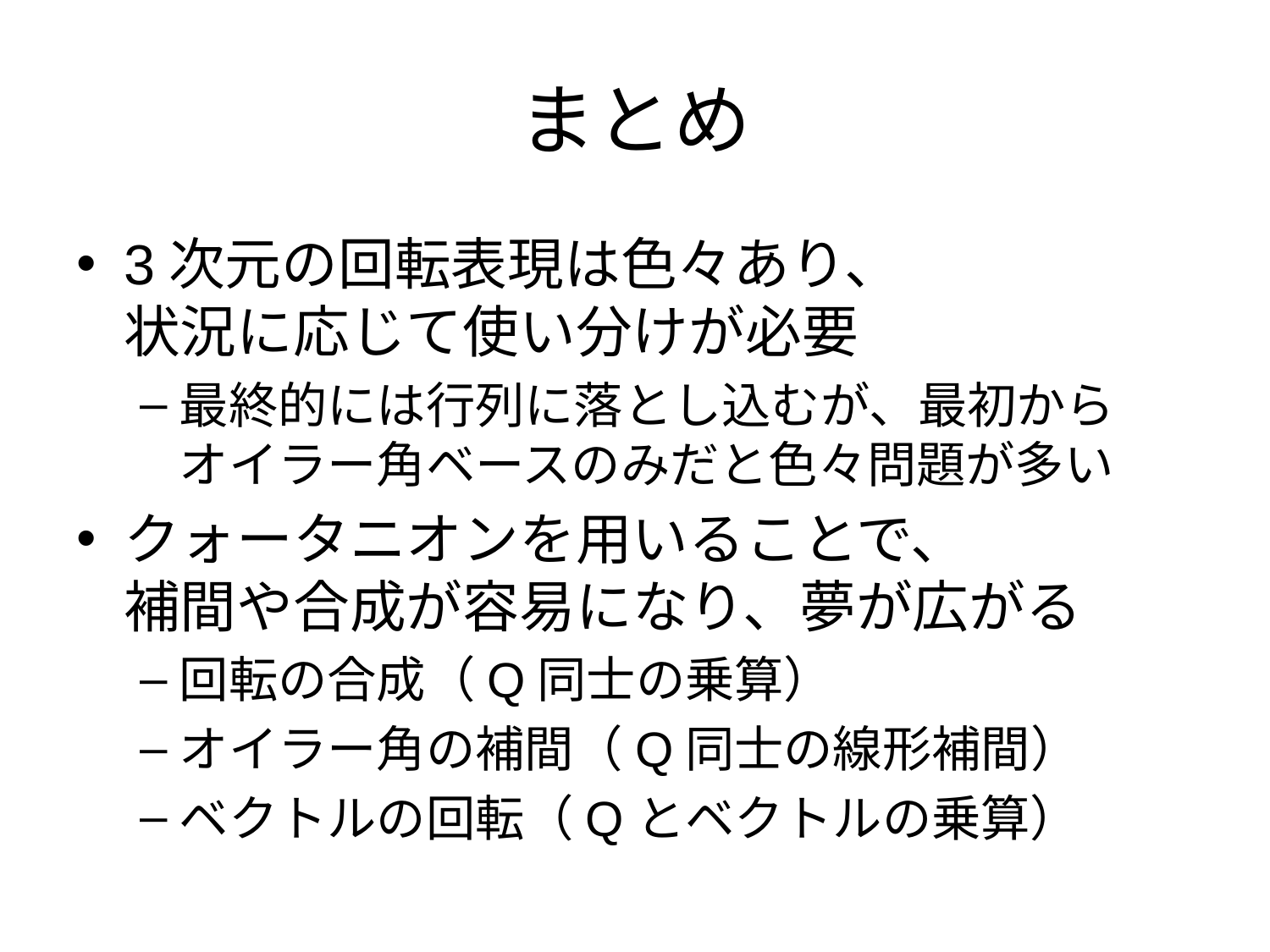

# まとめ
3次元の回転表現は色々あり、
状況に応じて使い分けが必要
最終的には行列に落とし込むが、最初から
オイラー角ベースのみだと色々問題が多い
クォータニオンを用いることで、
補間や合成が容易になり、夢が広がる
回転の合成（Q同士の乗算）
オイラー角の補間（Q同士の線形補間）
ベクトルの回転（Qとベクトルの乗算）